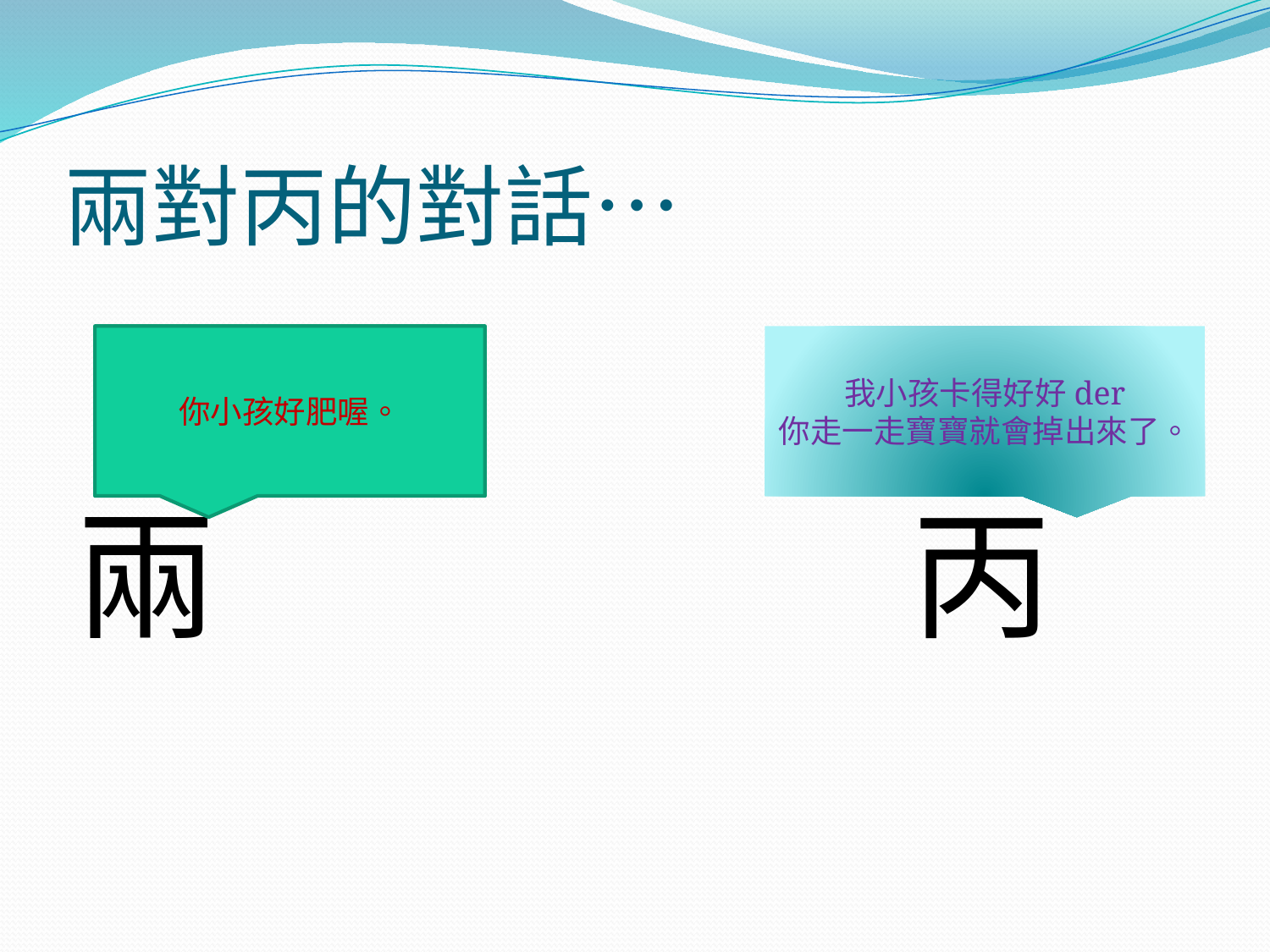

# 兩對丙的對話…

兩                      丙
你小孩好肥喔。
我小孩卡得好好der
你走一走寶寶就會掉出來了。